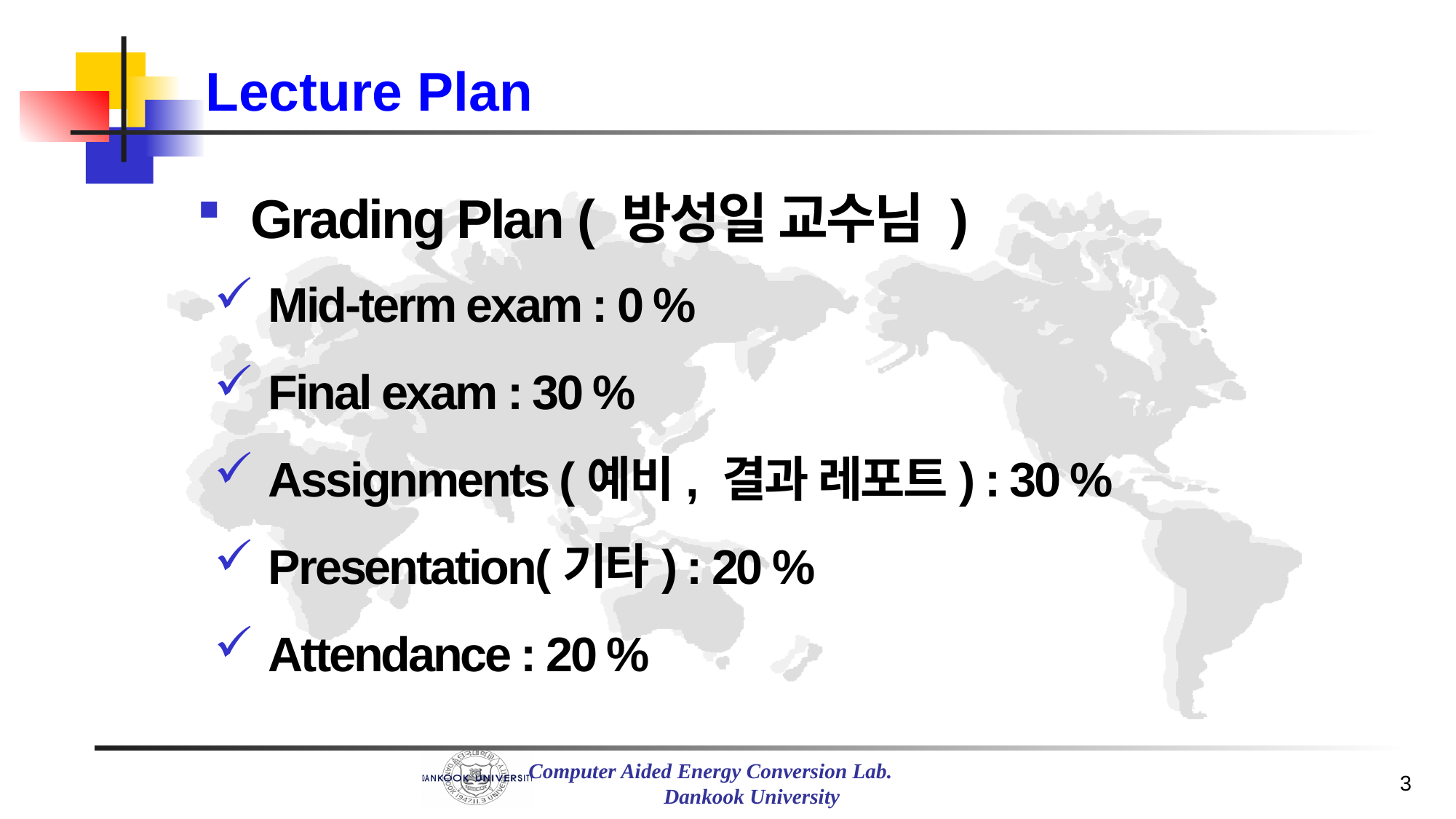

Lecture Plan
  Grading Plan ( 방성일 교수님 )
 Mid-term exam : 0 %
 Final exam : 30 %
 Assignments (예비, 결과 레포트) : 30 %
 Presentation(기타) : 20 %
 Attendance : 20 %
3
Computer Aided Energy Conversion Lab.
 Dankook University